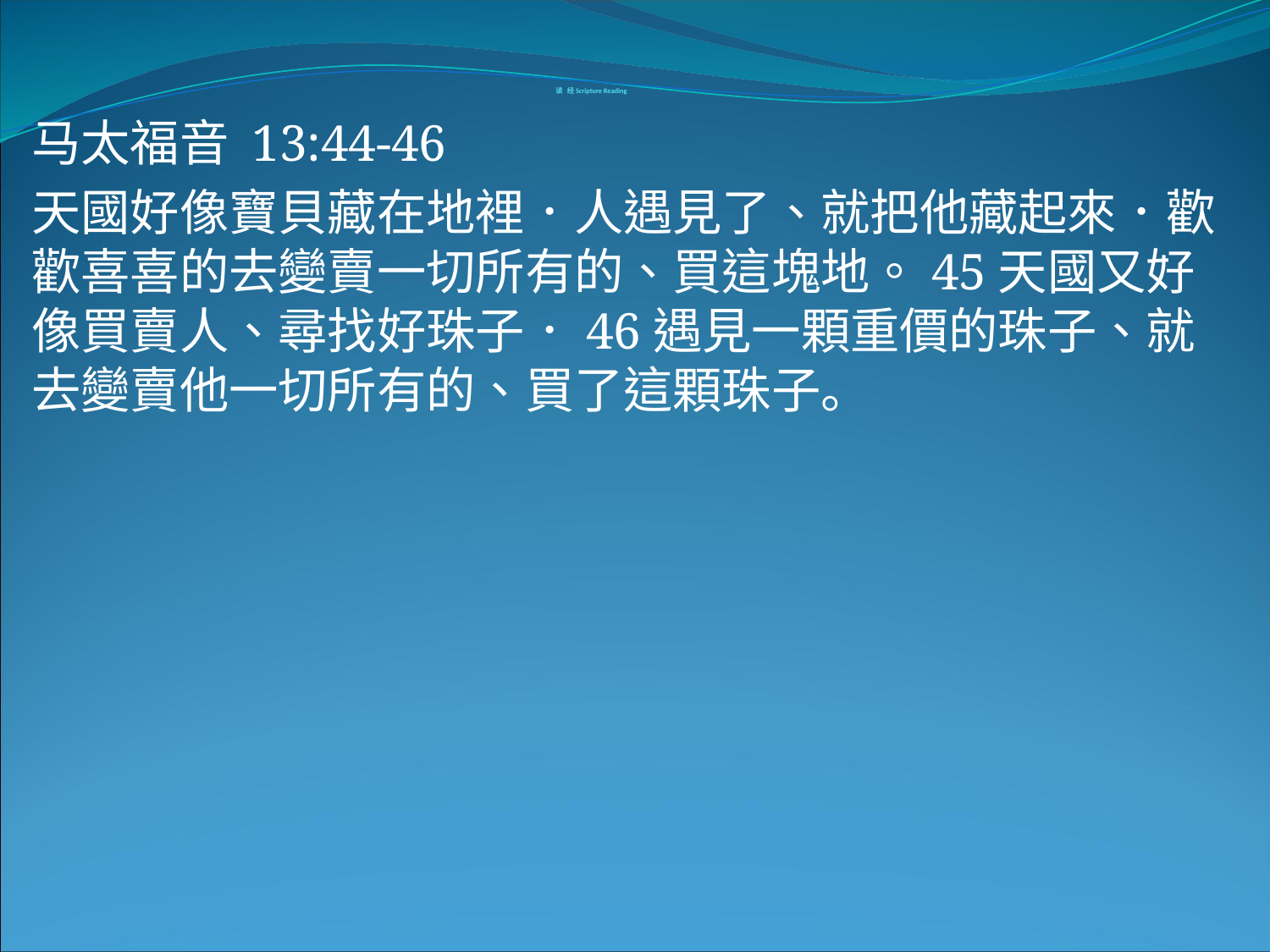

# 读   经 Scripture Reading
马太福音 13:44-46
天國好像寶貝藏在地裡．人遇見了、就把他藏起來．歡歡喜喜的去變賣一切所有的、買這塊地。45天國又好像買賣人、尋找好珠子．46遇見一顆重價的珠子、就去變賣他一切所有的、買了這顆珠子。